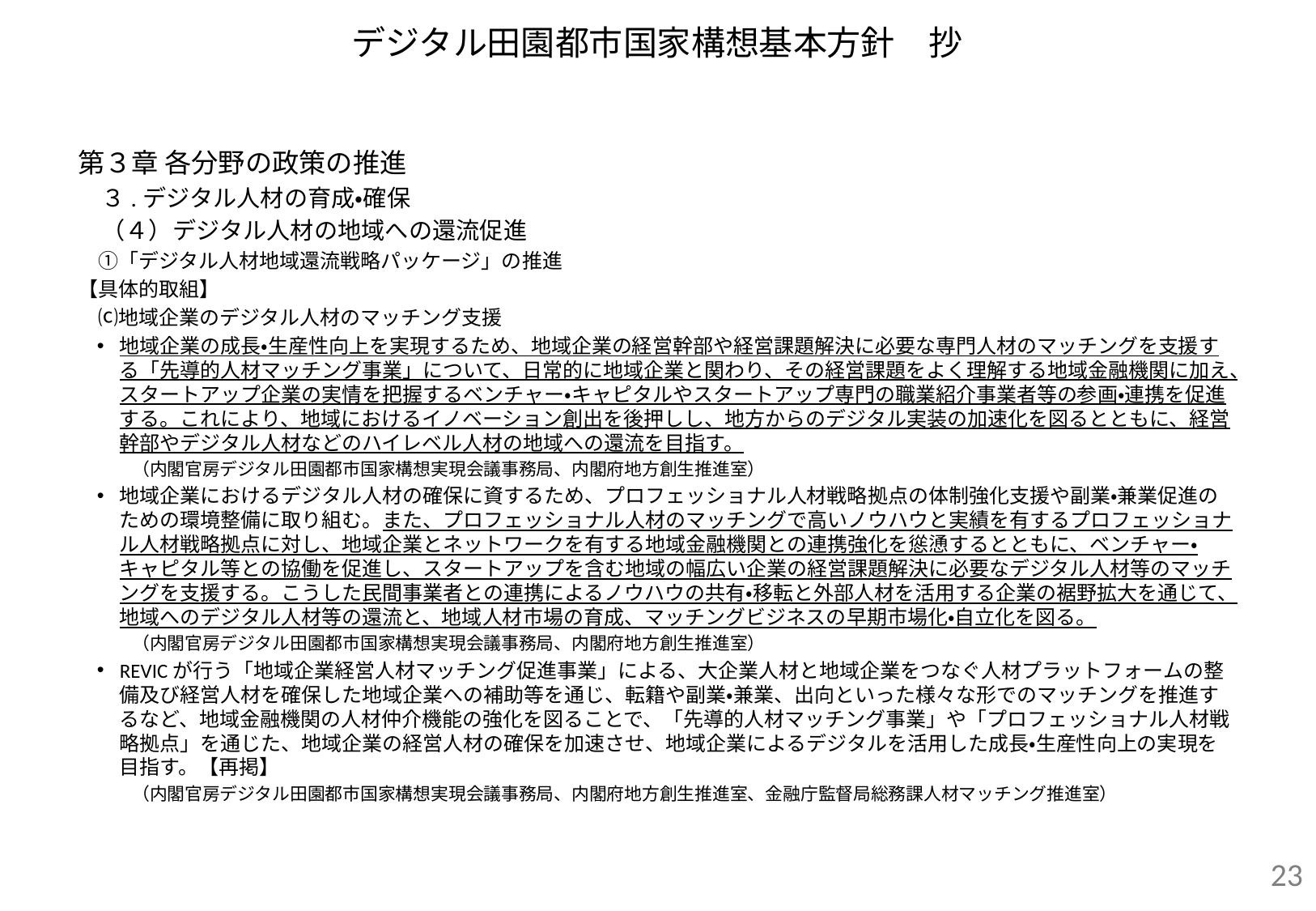

# デジタル田園都市国家構想基本方針　抄
第３章 各分野の政策の推進
　３.デジタル人材の育成・確保
　（４）デジタル人材の地域への還流促進
　①「デジタル人材地域還流戦略パッケージ」の推進
【具体的取組】
　⒞地域企業のデジタル人材のマッチング支援
地域企業の成長・生産性向上を実現するため、地域企業の経営幹部や経営課題解決に必要な専門人材のマッチングを支援する「先導的人材マッチング事業」について、日常的に地域企業と関わり、その経営課題をよく理解する地域金融機関に加え、スタートアップ企業の実情を把握するベンチャー・キャピタルやスタートアップ専門の職業紹介事業者等の参画・連携を促進する。これにより、地域におけるイノベーション創出を後押しし、地方からのデジタル実装の加速化を図るとともに、経営幹部やデジタル人材などのハイレベル人材の地域への還流を目指す。
　　（内閣官房デジタル田園都市国家構想実現会議事務局、内閣府地方創生推進室）
地域企業におけるデジタル人材の確保に資するため、プロフェッショナル人材戦略拠点の体制強化支援や副業・兼業促進のための環境整備に取り組む。また、プロフェッショナル人材のマッチングで高いノウハウと実績を有するプロフェッショナル人材戦略拠点に対し、地域企業とネットワークを有する地域金融機関との連携強化を慫慂するとともに、ベンチャー・キャピタル等との協働を促進し、スタートアップを含む地域の幅広い企業の経営課題解決に必要なデジタル人材等のマッチングを支援する。こうした民間事業者との連携によるノウハウの共有・移転と外部人材を活用する企業の裾野拡大を通じて、地域へのデジタル人材等の還流と、地域人材市場の育成、マッチングビジネスの早期市場化・自立化を図る。
　　（内閣官房デジタル田園都市国家構想実現会議事務局、内閣府地方創生推進室）
REVICが行う「地域企業経営人材マッチング促進事業」による、大企業人材と地域企業をつなぐ人材プラットフォームの整備及び経営人材を確保した地域企業への補助等を通じ、転籍や副業・兼業、出向といった様々な形でのマッチングを推進するなど、地域金融機関の人材仲介機能の強化を図ることで、「先導的人材マッチング事業」や「プロフェッショナル人材戦略拠点」を通じた、地域企業の経営人材の確保を加速させ、地域企業によるデジタルを活用した成長・生産性向上の実現を目指す。【再掲】
　　（内閣官房デジタル田園都市国家構想実現会議事務局、内閣府地方創生推進室、金融庁監督局総務課人材マッチング推進室）
23